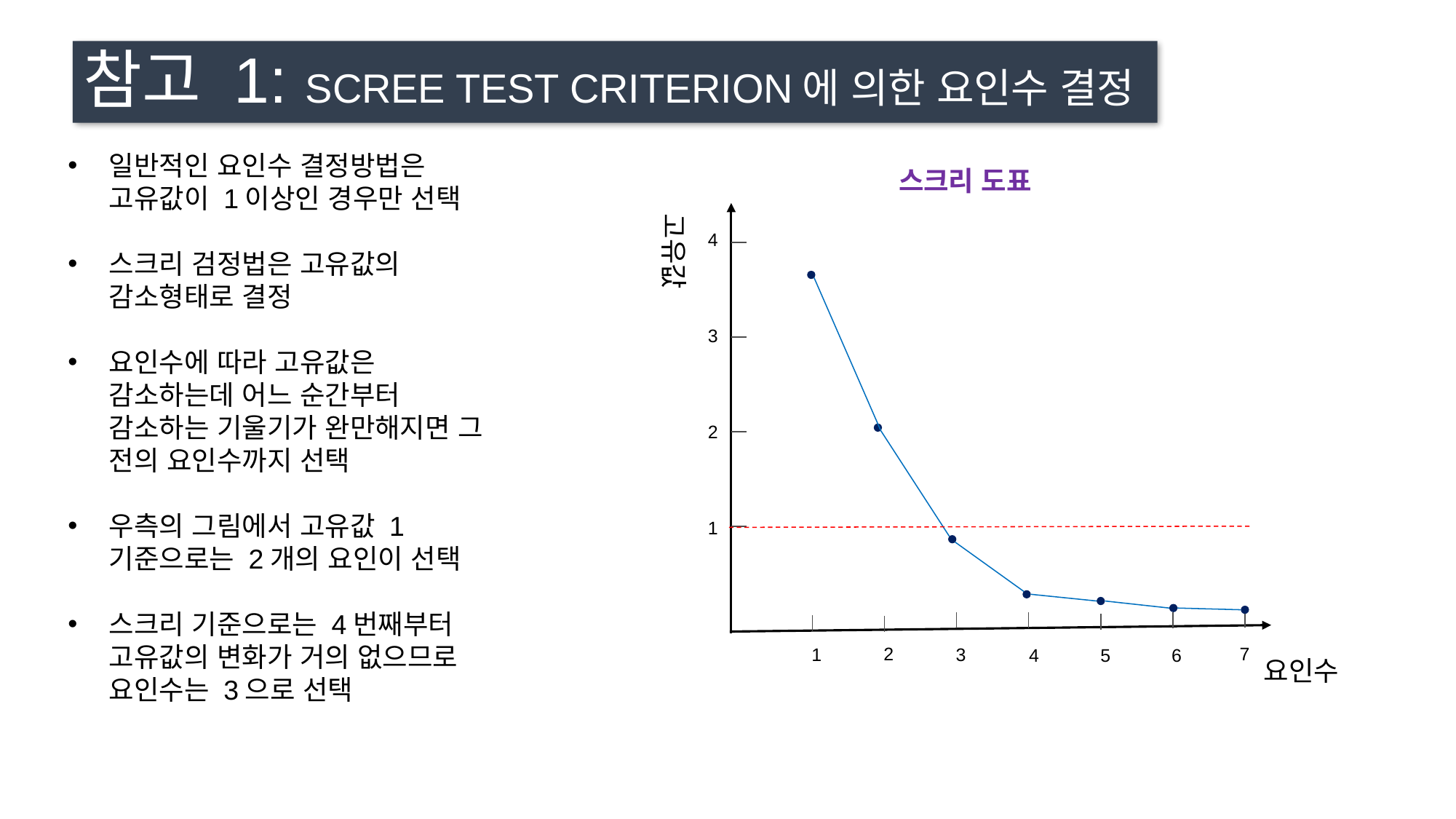

# 참고 1: SCREE TEST CRITERION에 의한 요인수 결정
일반적인 요인수 결정방법은 고유값이 1이상인 경우만 선택

스크리 검정법은 고유값의 감소형태로 결정

요인수에 따라 고유값은 감소하는데 어느 순간부터 감소하는 기울기가 완만해지면 그 전의 요인수까지 선택

우측의 그림에서 고유값 1기준으로는 2개의 요인이 선택

스크리 기준으로는 4번째부터 고유값의 변화가 거의 없으므로 요인수는 3으로 선택
스크리 도표
고유값
4

3
2

1

2
7
1
3
4
6
5
요인수